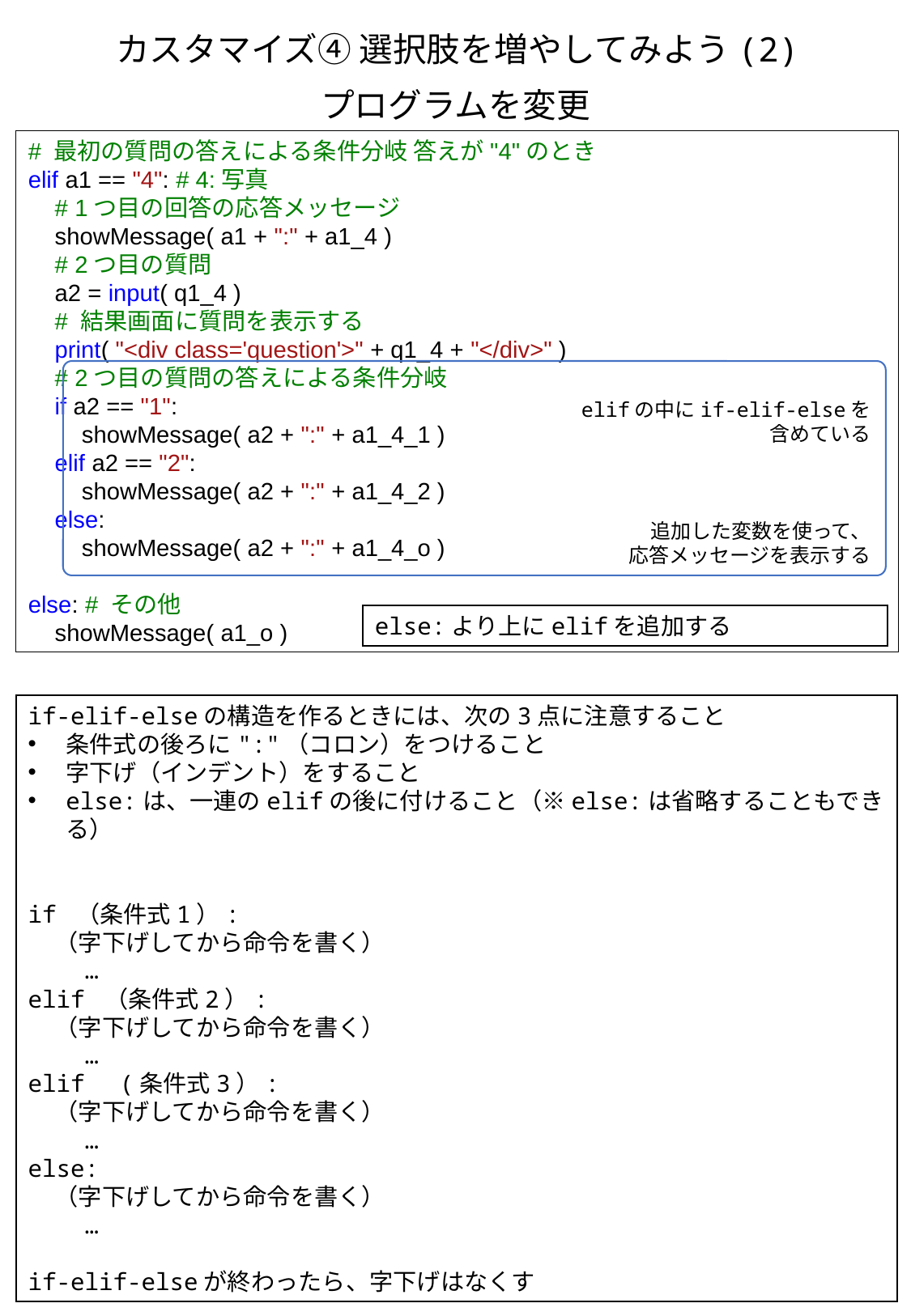

カスタマイズ④ 選択肢を増やしてみよう(2)
プログラムを変更
# 最初の質問の答えによる条件分岐 答えが"4"のとき
elif a1 == "4": # 4:写真
    # 1つ目の回答の応答メッセージ
    showMessage( a1 + ":" + a1_4 )
    # 2つ目の質問
    a2 = input( q1_4 )
    # 結果画面に質問を表示する
    print( "<div class='question'>" + q1_4 + "</div>" )
    # 2つ目の質問の答えによる条件分岐
    if a2 == "1":
        showMessage( a2 + ":" + a1_4_1 )
    elif a2 == "2":
        showMessage( a2 + ":" + a1_4_2 )
    else:
        showMessage( a2 + ":" + a1_4_o )
else: # その他
    showMessage( a1_o )
elifの中にif-elif-elseを
含めている

追加した変数を使って、
応答メッセージを表示する
else:より上にelifを追加する
if-elif-elseの構造を作るときには、次の3点に注意すること
条件式の後ろに":"（コロン）をつけること
字下げ（インデント）をすること
else:は、一連のelifの後に付けること（※else:は省略することもできる）

if （条件式1）:
    （字下げしてから命令を書く）
    …
elif （条件式2）:
    （字下げしてから命令を書く）
    …
elif　(条件式3）:
    （字下げしてから命令を書く）
    …
else:
    （字下げしてから命令を書く）
    …

if-elif-elseが終わったら、字下げはなくす